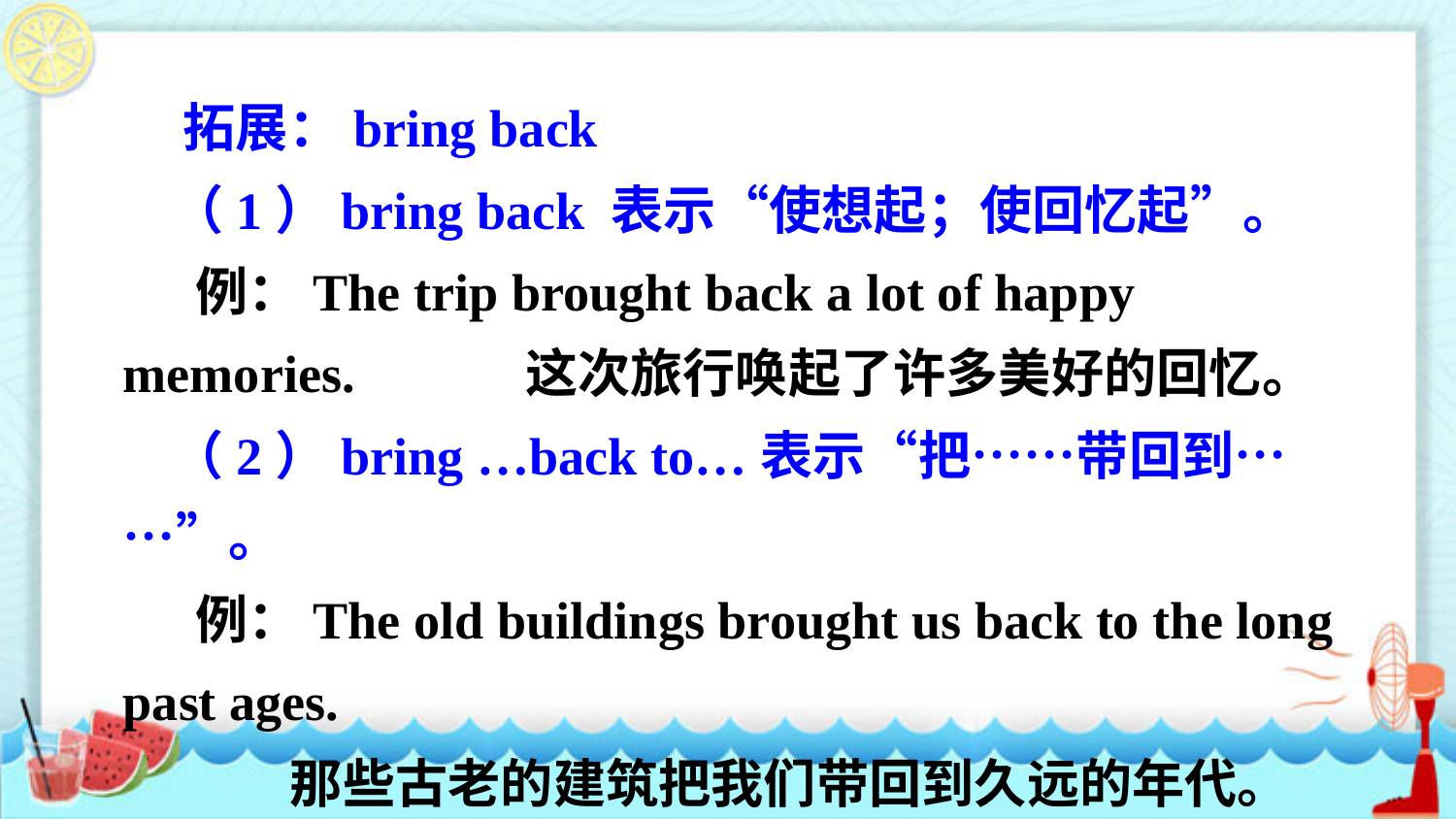

拓展：bring back
   （1）bring back 表示“使想起；使回忆起”。
     例：The trip brought back a lot of happy memories.            这次旅行唤起了许多美好的回忆。
   （2）bring …back to…表示“把……带回到……”。
     例：The old buildings brought us back to the long past ages.
             那些古老的建筑把我们带回到久远的年代。